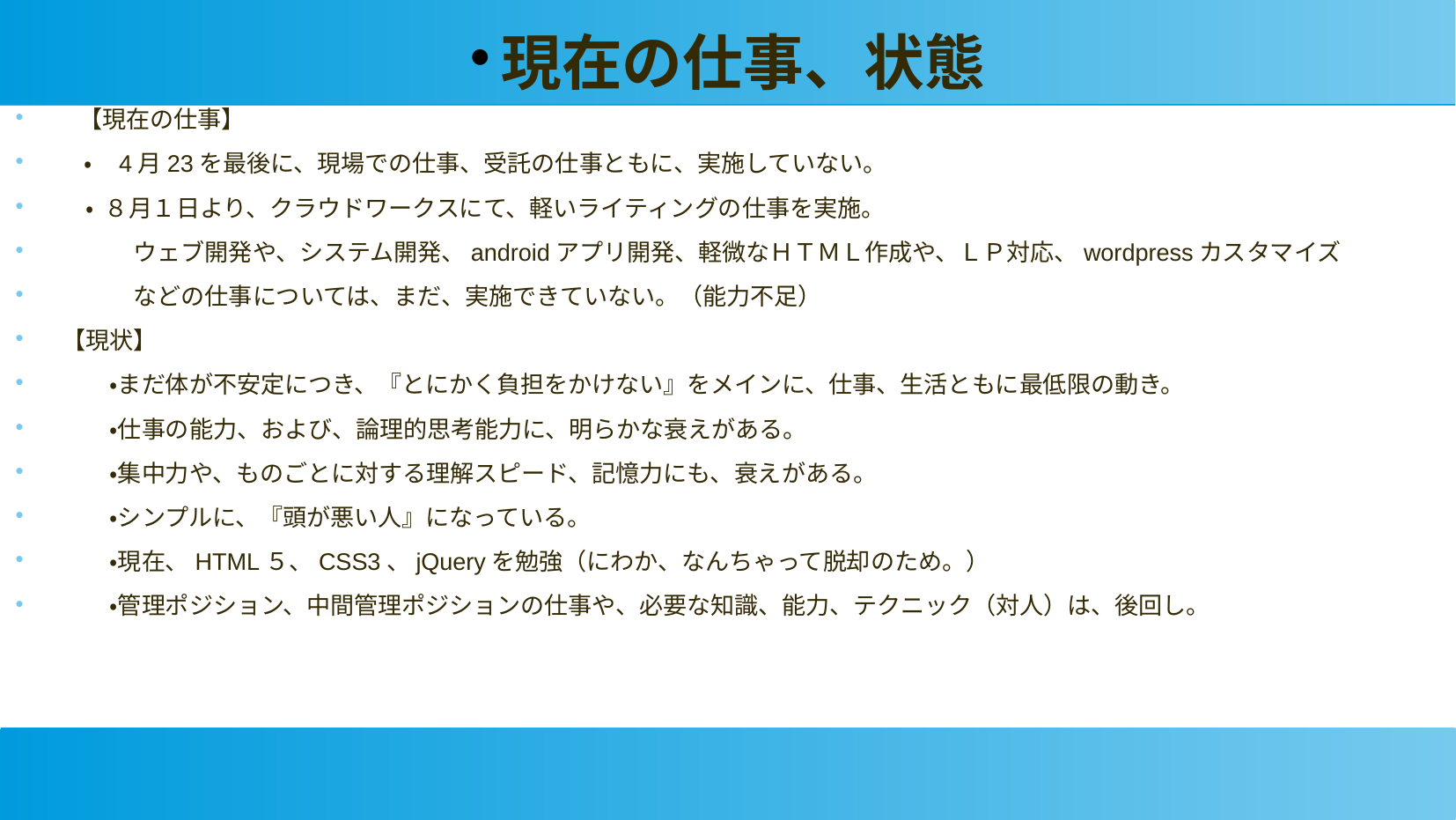

現在の仕事、状態
  【現在の仕事】
   ・    4月23を最後に、現場での仕事、受託の仕事ともに、実施していない。
　・  ８月１日より、クラウドワークスにて、軽いライティングの仕事を実施。
　　　ウェブ開発や、システム開発、androidアプリ開発、軽微なＨＴＭＬ作成や、ＬＰ対応、wordpressカスタマイズ
　　　などの仕事については、まだ、実施できていない。（能力不足）
【現状】
　　・まだ体が不安定につき、『とにかく負担をかけない』をメインに、仕事、生活ともに最低限の動き。
　　・仕事の能力、および、論理的思考能力に、明らかな衰えがある。
　　・集中力や、ものごとに対する理解スピード、記憶力にも、衰えがある。
　　・シンプルに、『頭が悪い人』になっている。
　　・現在、HTML５、CSS3、jQueryを勉強（にわか、なんちゃって脱却のため。）
　　・管理ポジション、中間管理ポジションの仕事や、必要な知識、能力、テクニック（対人）は、後回し。